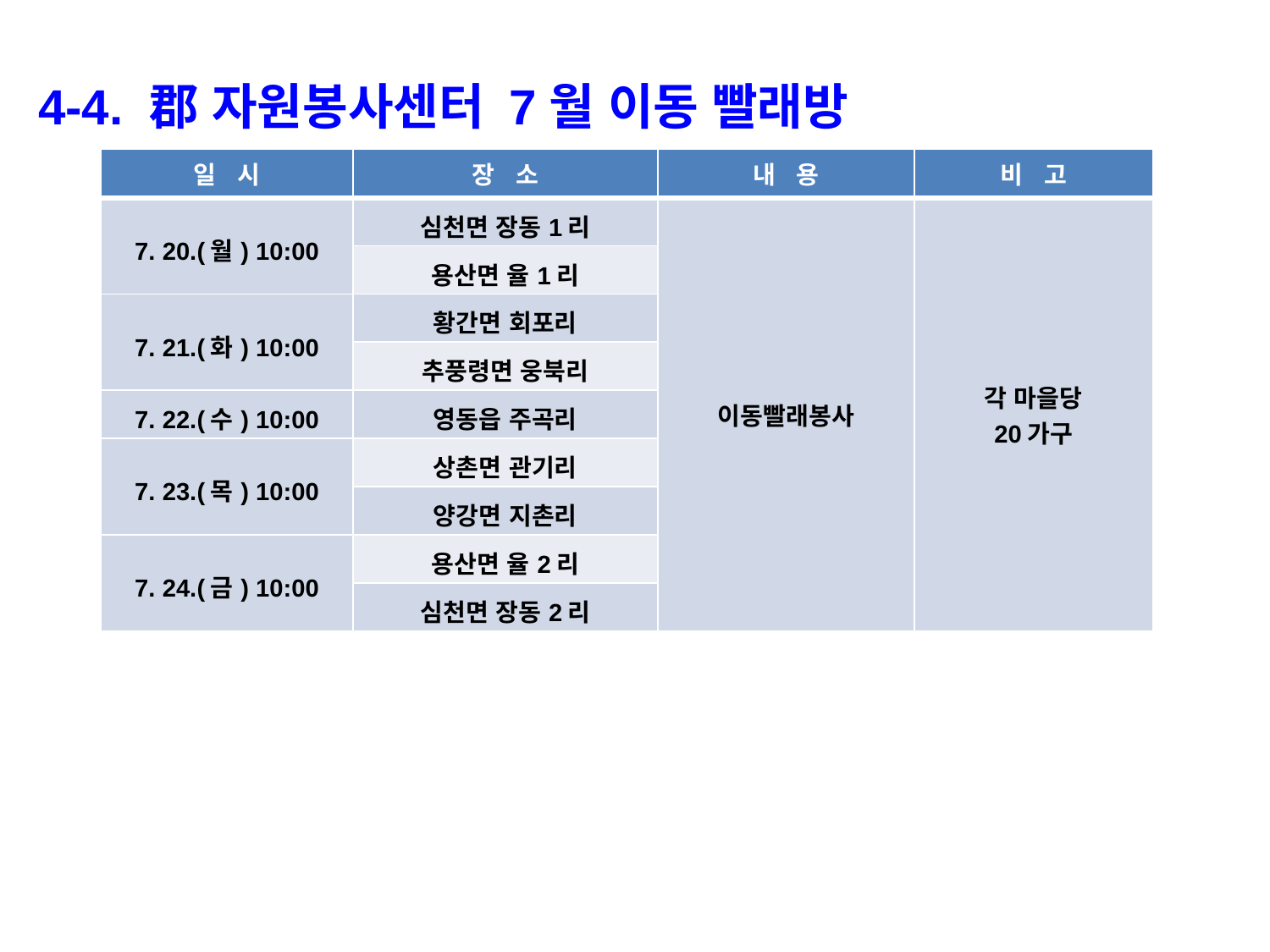

4-4. 郡 자원봉사센터 7월 이동 빨래방

| 일 시 | 장 소 | 내 용 | 비 고 |
| --- | --- | --- | --- |
| 7. 20.(월) 10:00 | 심천면 장동1리 | 이동빨래봉사 | 각 마을당 20가구 |
|  | 용산면 율1리 |  |  |
| 7. 21.(화) 10:00 | 황간면 회포리 |  |  |
|  | 추풍령면 웅북리 |  |  |
| 7. 22.(수) 10:00 | 영동읍 주곡리 |  |  |
| 7. 23.(목) 10:00 | 상촌면 관기리 |  |  |
|  | 양강면 지촌리 |  |  |
| 7. 24.(금) 10:00 | 용산면 율2리 |  |  |
|  | 심천면 장동2리 |  |  |